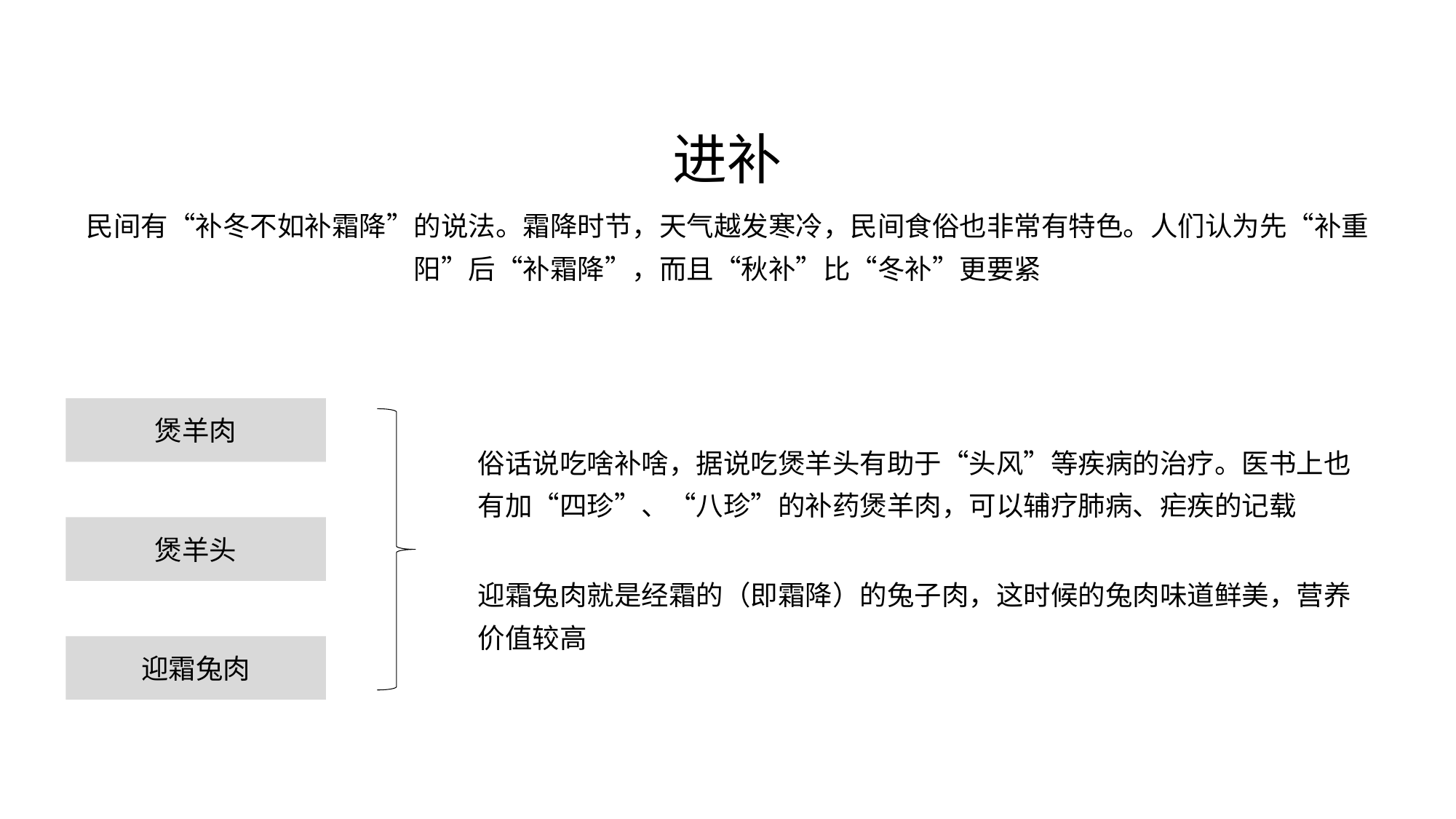

进补
民间有“补冬不如补霜降”的说法。霜降时节，天气越发寒冷，民间食俗也非常有特色。人们认为先“补重阳”后“补霜降”，而且“秋补”比“冬补”更要紧
煲羊肉

俗话说吃啥补啥，据说吃煲羊头有助于“头风”等疾病的治疗。医书上也有加“四珍”、“八珍”的补药煲羊肉，可以辅疗肺病、疟疾的记载
煲羊头
迎霜兔肉就是经霜的（即霜降）的兔子肉，这时候的兔肉味道鲜美，营养价值较高
迎霜兔肉